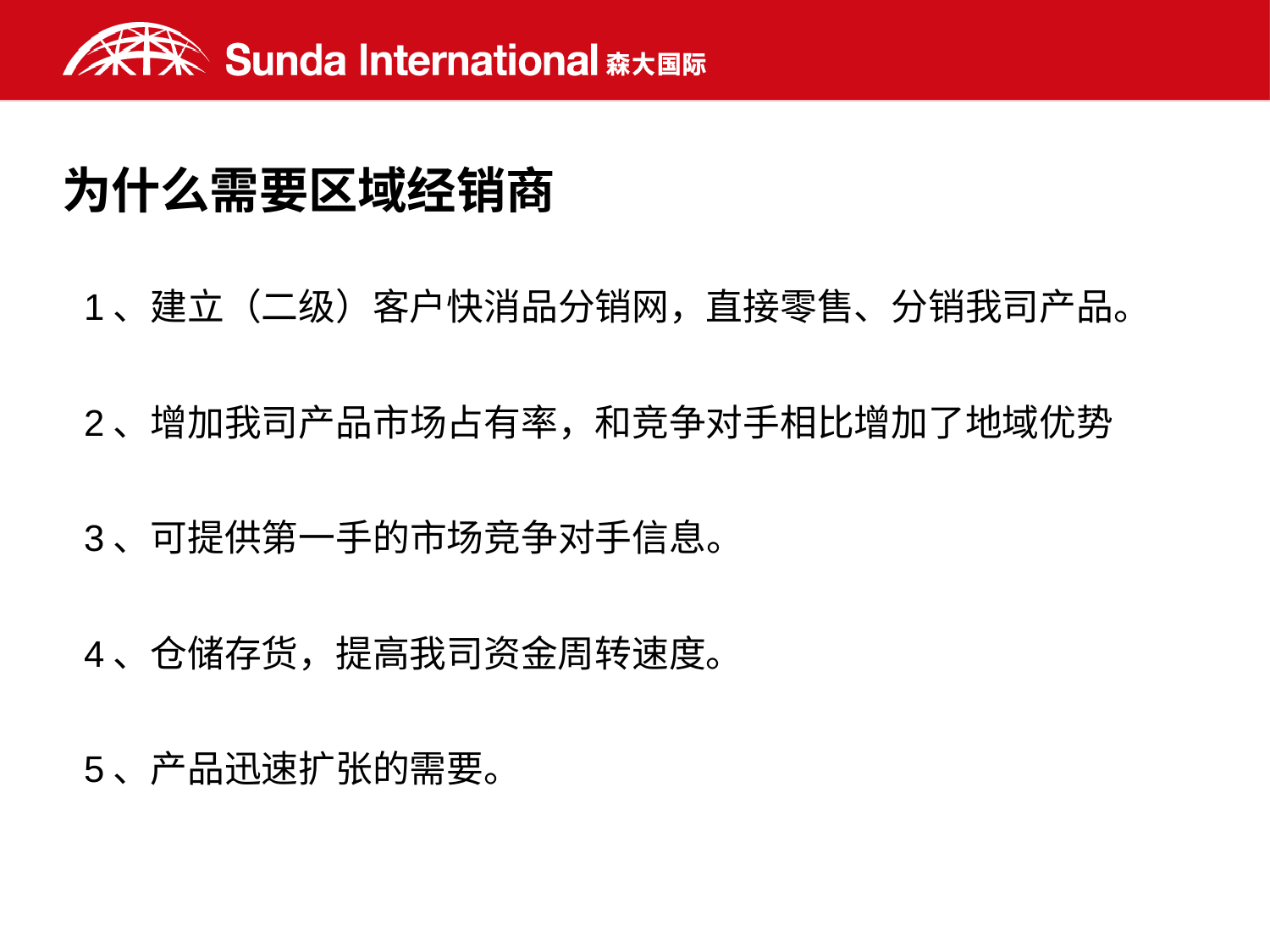

# 为什么需要区域经销商
1、建立（二级）客户快消品分销网，直接零售、分销我司产品。

2、增加我司产品市场占有率，和竞争对手相比增加了地域优势

3、可提供第一手的市场竞争对手信息。

4、仓储存货，提高我司资金周转速度。

5、产品迅速扩张的需要。